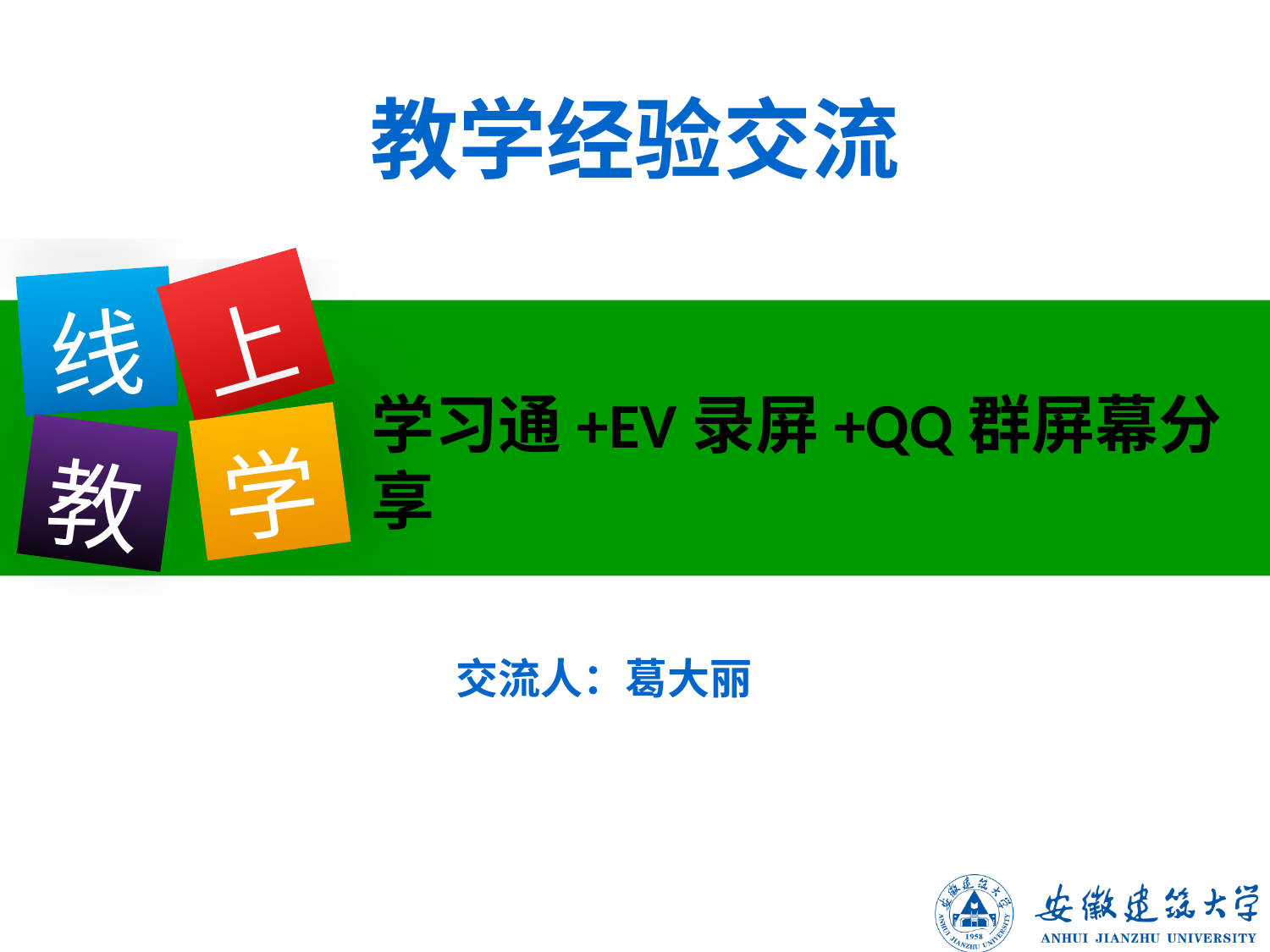

教学经验交流
上
线
学
教

学习通+EV录屏+QQ群屏幕分享

交流人：葛大丽